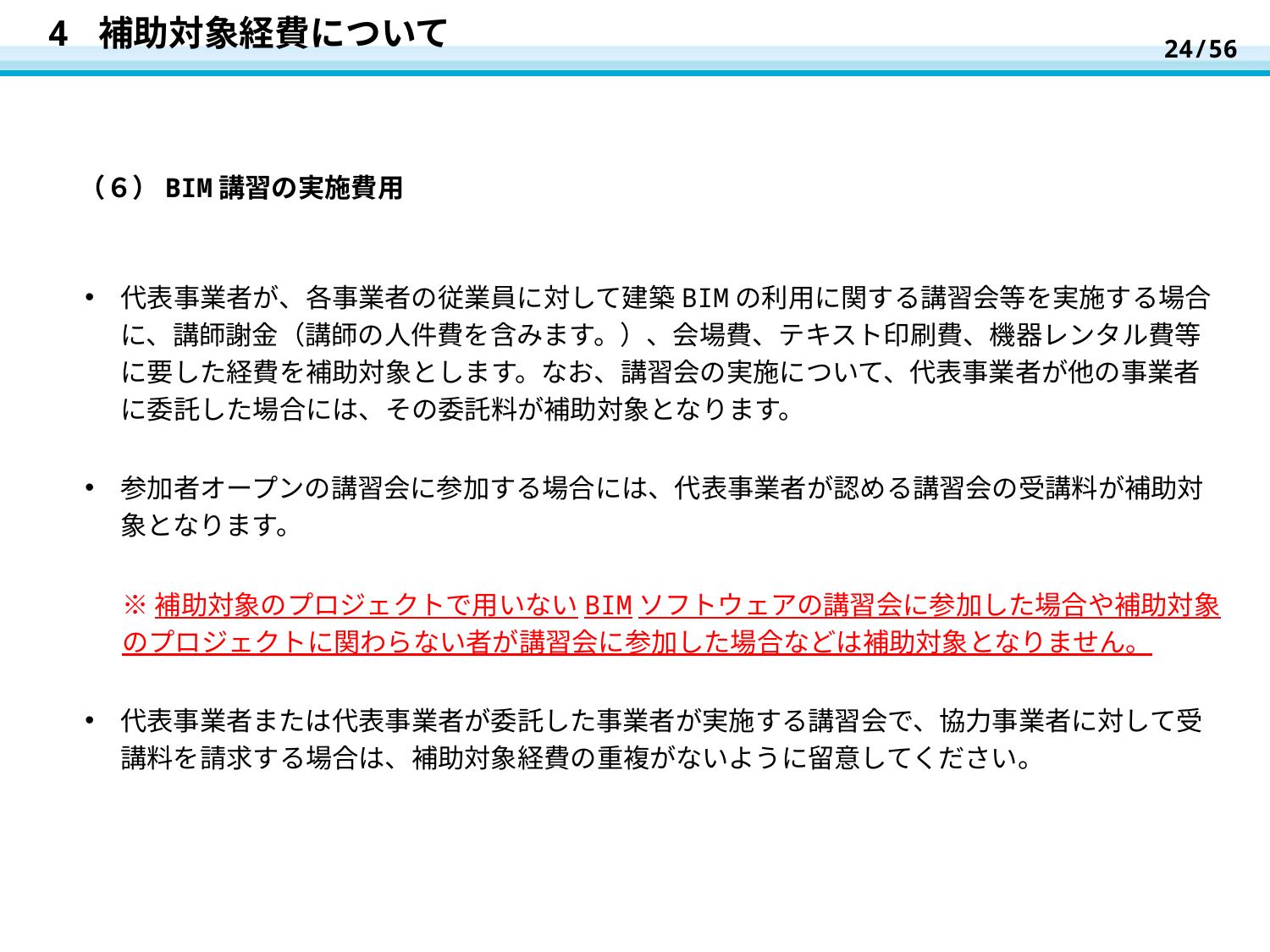

24/56
# 4 補助対象経費について
（６）BIM講習の実施費用

代表事業者が、各事業者の従業員に対して建築BIMの利用に関する講習会等を実施する場合に、講師謝金（講師の人件費を含みます。）、会場費、テキスト印刷費、機器レンタル費等に要した経費を補助対象とします。なお、講習会の実施について、代表事業者が他の事業者に委託した場合には、その委託料が補助対象となります。
参加者オープンの講習会に参加する場合には、代表事業者が認める講習会の受講料が補助対象となります。
※補助対象のプロジェクトで用いないBIMソフトウェアの講習会に参加した場合や補助対象のプロジェクトに関わらない者が講習会に参加した場合などは補助対象となりません。
代表事業者または代表事業者が委託した事業者が実施する講習会で、協力事業者に対して受講料を請求する場合は、補助対象経費の重複がないように留意してください。